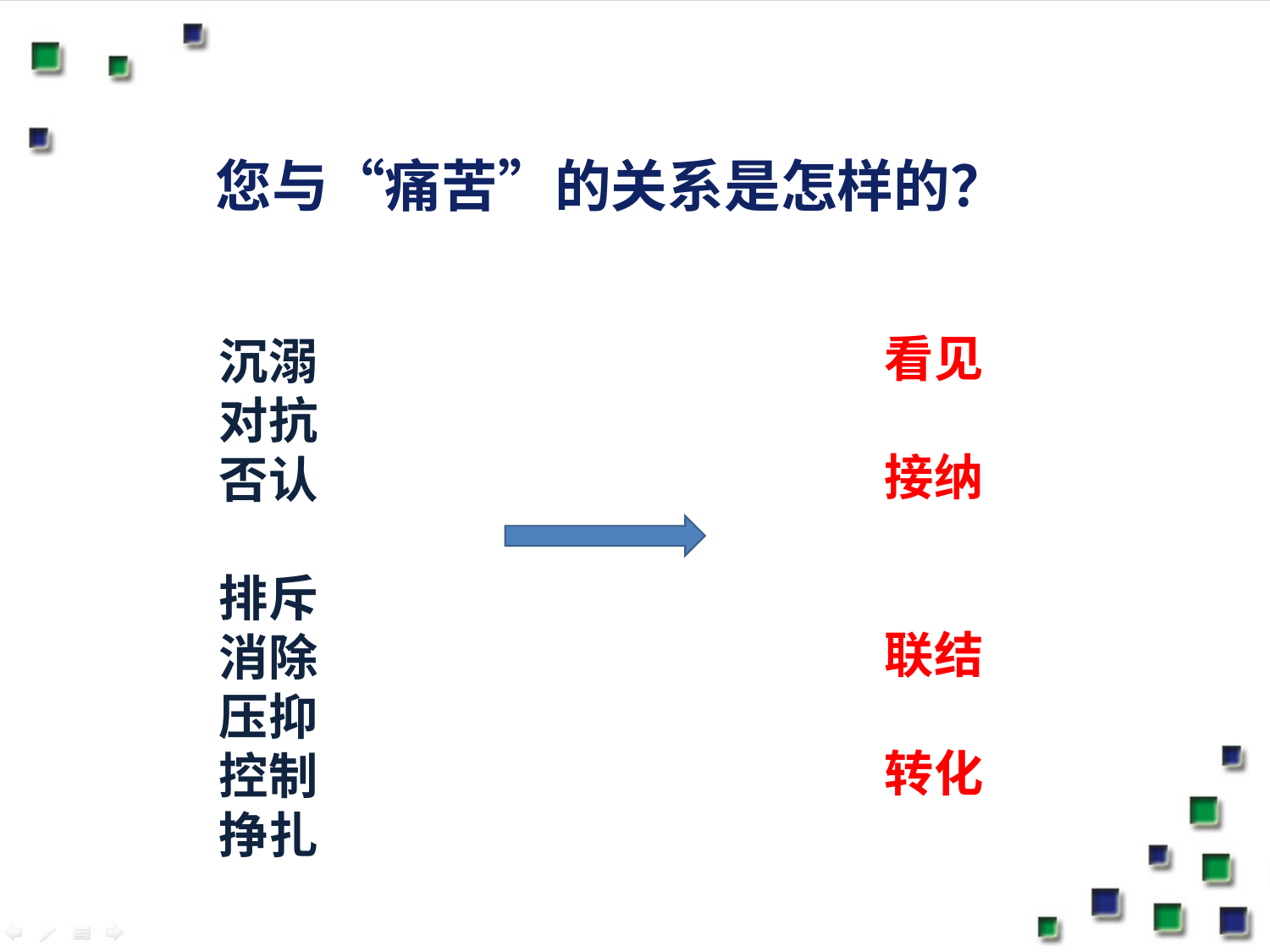

您与“痛苦”的关系是怎样的？
看见

接纳

联结

转化
沉溺
对抗
否认
排斥
消除
压抑
控制
挣扎